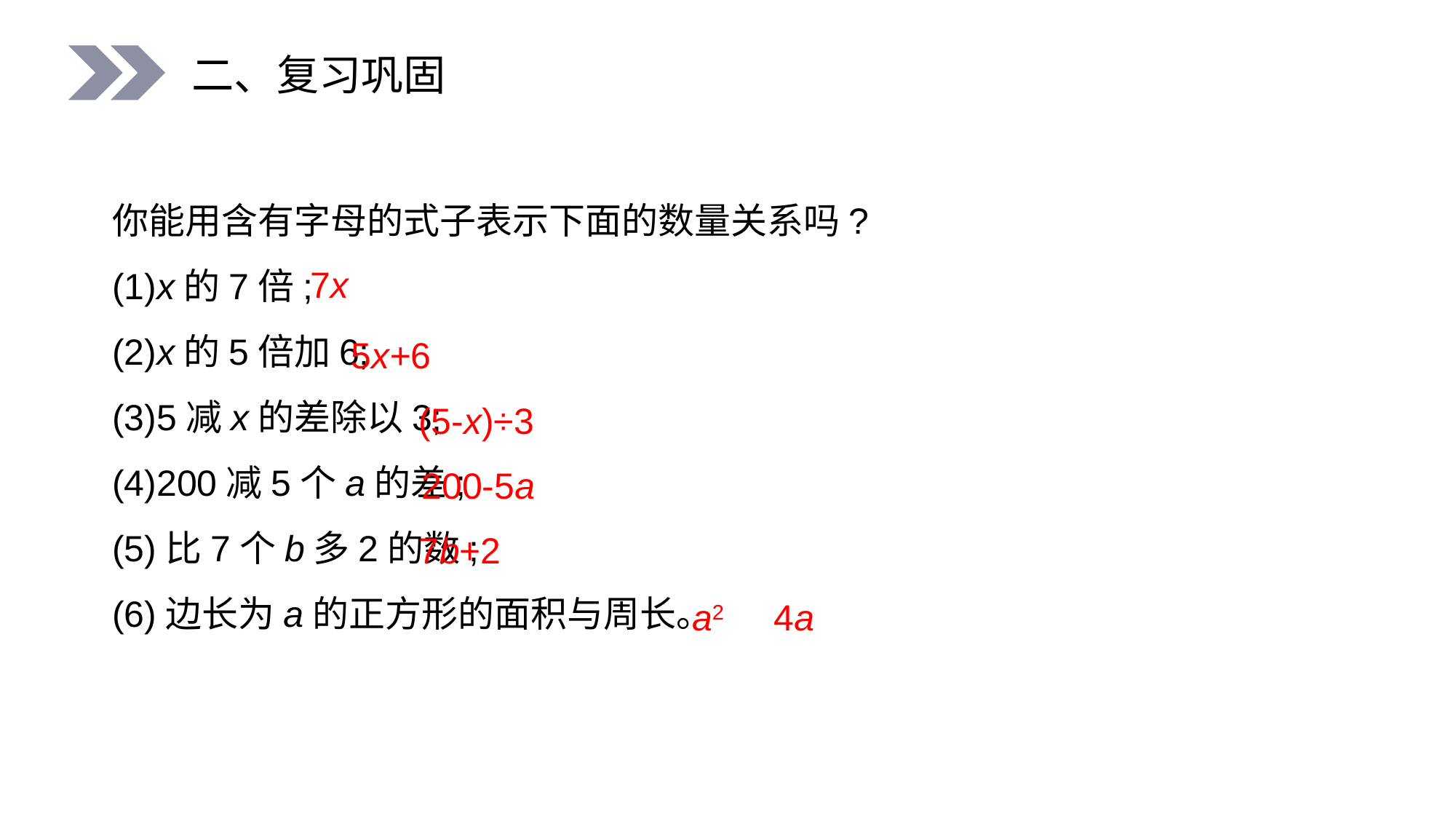

二、复习巩固
你能用含有字母的式子表示下面的数量关系吗?
(1)x的7倍;
(2)x的5倍加6;
(3)5减x的差除以3;
(4)200减5个a的差;
(5)比7个b多2的数;
(6)边长为a的正方形的面积与周长。
7x
5x+6
(5-x)÷3
200-5a
7b+2
4a
a2